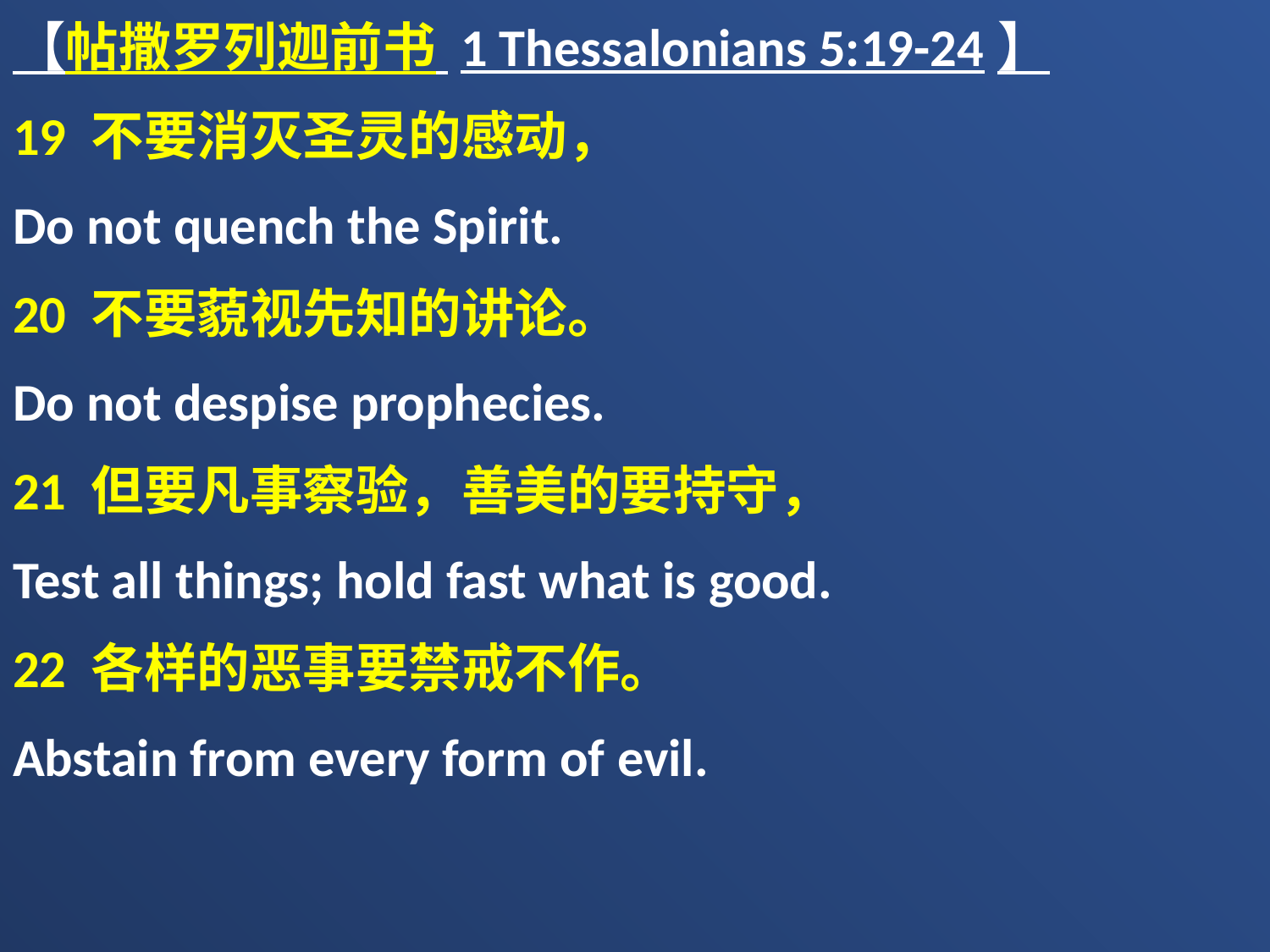

【帖撒罗列迦前书 1 Thessalonians 5:19-24】
19 不要消灭圣灵的感动，
Do not quench the Spirit.
20 不要藐视先知的讲论。
Do not despise prophecies.
21 但要凡事察验，善美的要持守，
Test all things; hold fast what is good.
22 各样的恶事要禁戒不作。
Abstain from every form of evil.